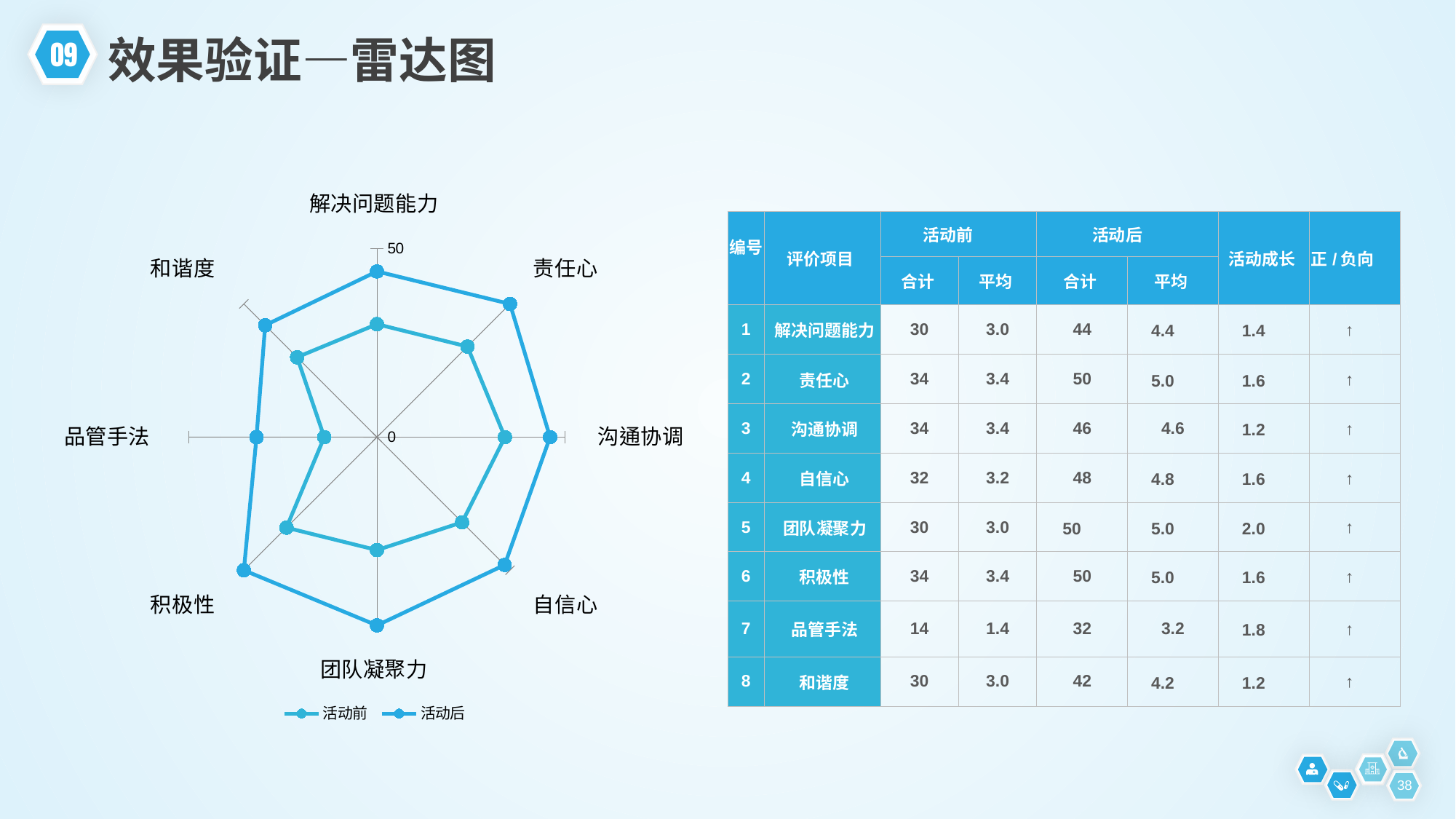

09
效果验证—雷达图

### Chart

| Category | 活动前  | 活动后  |
|---|---|---|
| 解决问题能力  | 30.0 | 44.0 |
| 责任心  | 34.0 | 50.0 |
| 沟通协调  | 34.0 | 46.0 |
| 自信心  | 32.0 | 48.0 |
| 团队凝聚力  | 30.0 | 50.0 |
| 积极性  | 34.0 | 50.0 |
| 品管手法  | 14.0 | 32.0 |
| 和谐度  | 30.0 | 42.0 |
| 编号 | 评价项目 | 活动前 |  | 活动后 |  | 活动成长 | 正/负向 |
| --- | --- | --- | --- | --- | --- | --- | --- |
|  |  | 合计 | 平均 | 合计 | 平均 |  |  |
| 1 | 解决问题能力 | 30 | 3.0 | 44 | 4.4 | 1.4 | ↑ |
| 2 | 责任心 | 34 | 3.4 | 50 | 5.0 | 1.6 | ↑ |
| 3 | 沟通协调 | 34 | 3.4 | 46 | 4.6 | 1.2 | ↑ |
| 4 | 自信心 | 32 | 3.2 | 48 | 4.8 | 1.6 | ↑ |
| 5 | 团队凝聚力 | 30 | 3.0 | 50 | 5.0 | 2.0 | ↑ |
| 6 | 积极性 | 34 | 3.4 | 50 | 5.0 | 1.6 | ↑ |
| 7 | 品管手法 | 14 | 1.4 | 32 | 3.2 | 1.8 | ↑ |
| 8 | 和谐度 | 30 | 3.0 | 42 | 4.2 | 1.2 | ↑ |